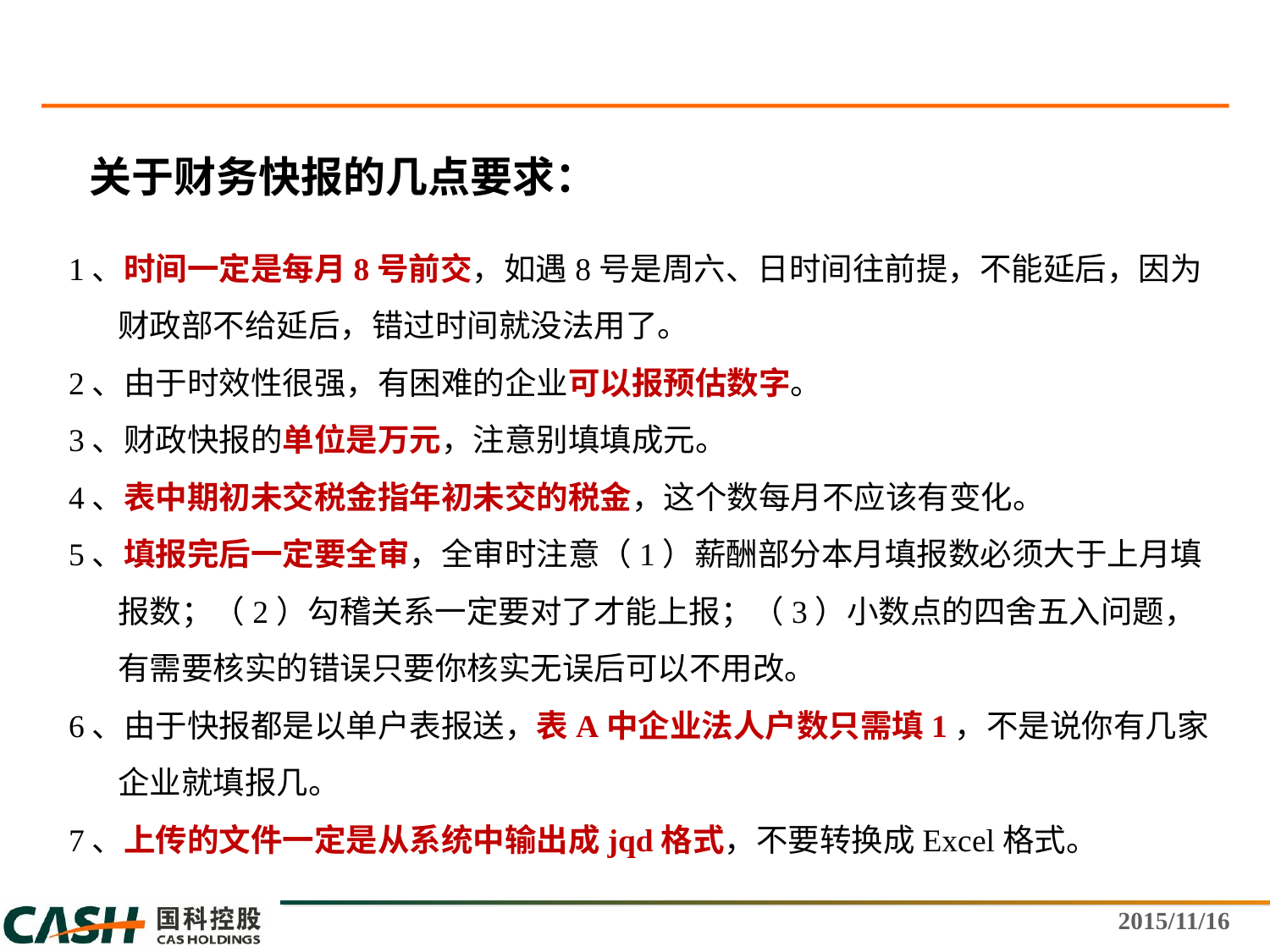

关于财务快报的几点要求：
1、时间一定是每月8号前交，如遇8号是周六、日时间往前提，不能延后，因为财政部不给延后，错过时间就没法用了。
2、由于时效性很强，有困难的企业可以报预估数字。
3、财政快报的单位是万元，注意别填填成元。
4、表中期初未交税金指年初未交的税金，这个数每月不应该有变化。
5、填报完后一定要全审，全审时注意（1）薪酬部分本月填报数必须大于上月填报数；（2）勾稽关系一定要对了才能上报；（3）小数点的四舍五入问题，有需要核实的错误只要你核实无误后可以不用改。
6、由于快报都是以单户表报送，表A中企业法人户数只需填1，不是说你有几家企业就填报几。
7、上传的文件一定是从系统中输出成jqd格式，不要转换成Excel格式。